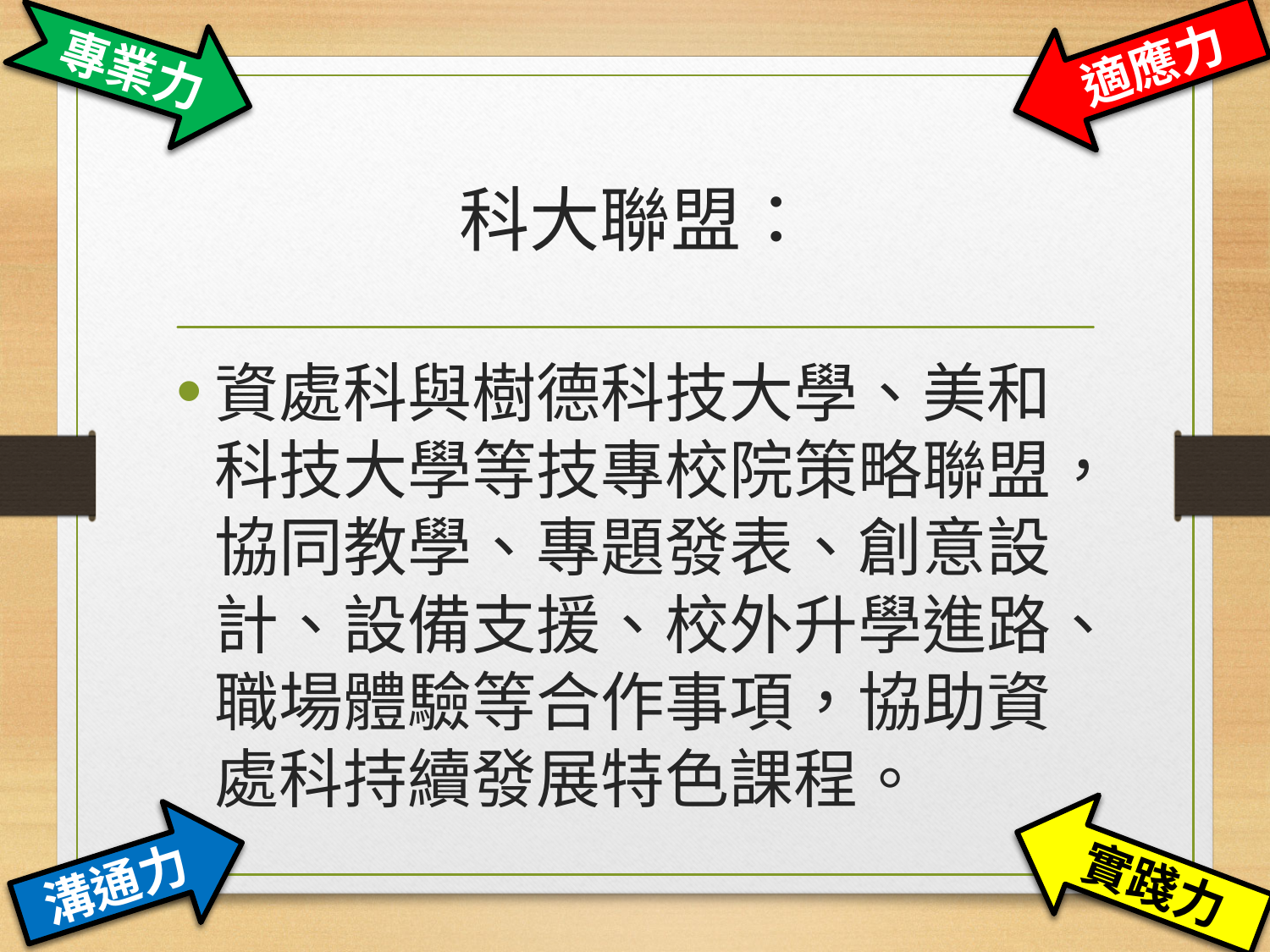

適應力
專業力
溝通力
實踐力
# 科大聯盟：
資處科與樹德科技大學、美和科技大學等技專校院策略聯盟，協同教學、專題發表、創意設計、設備支援、校外升學進路、職場體驗等合作事項，協助資處科持續發展特色課程。

20